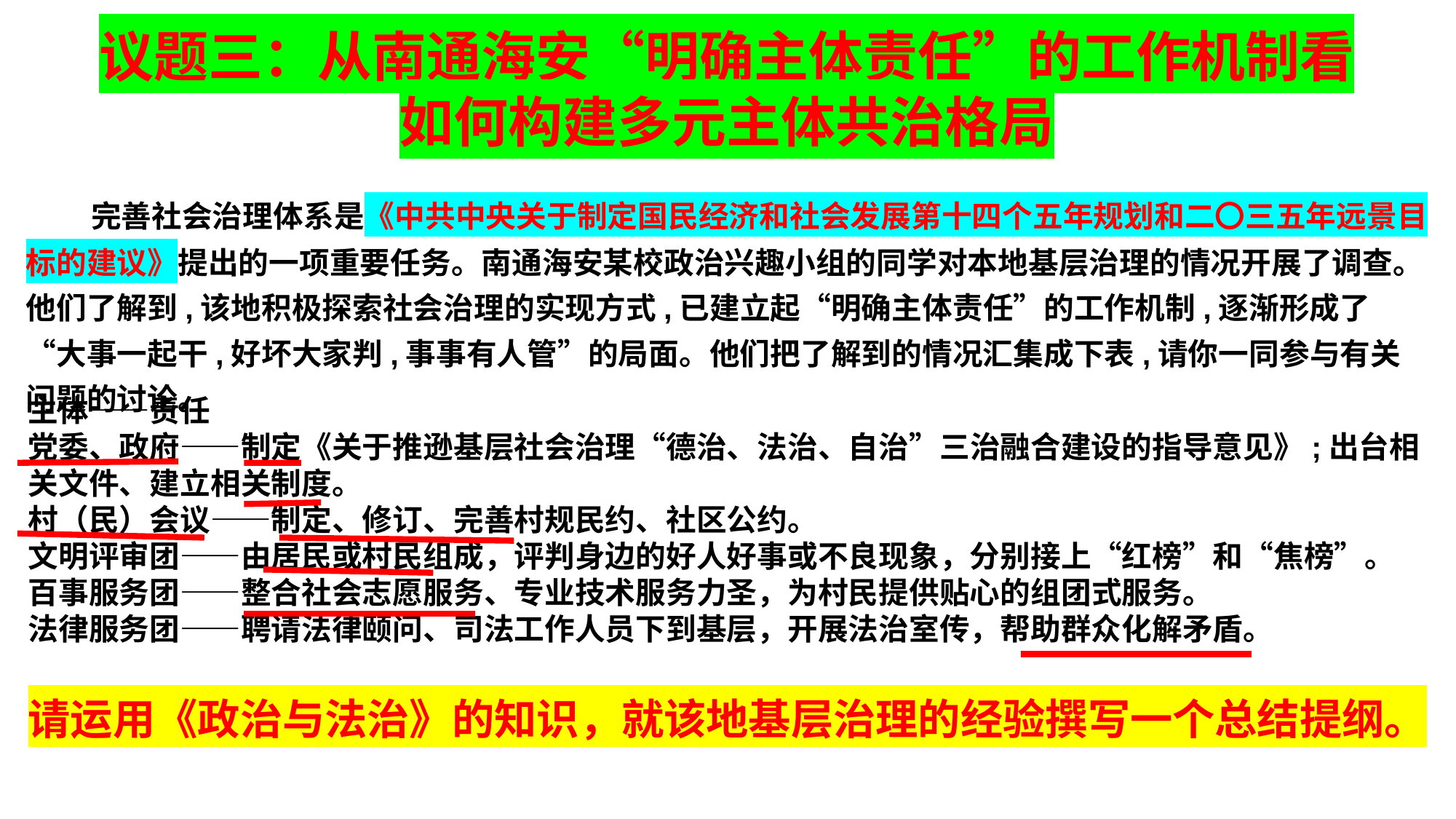

议题三：从南通海安“明确主体责任”的工作机制看
如何构建多元主体共治格局
   完善社会治理体系是《中共中央关于制定国民经济和社会发展第十四个五年规划和二〇三五年远景目标的建议》提出的一项重要任务。南通海安某校政治兴趣小组的同学对本地基层治理的情况开展了调查。他们了解到,该地积极探索社会治理的实现方式,已建立起“明确主体责任”的工作机制,逐渐形成了“大事一起干,好坏大家判,事事有人管”的局面。他们把了解到的情况汇集成下表,请你一同参与有关问题的讨论。
主体——责任
党委、政府——制定《关于推逊基层社会治理“德治、法治、自治”三治融合建设的指导意见》;出台相关文件、建立相关制度。
村（民）会议——制定、修订、完善村规民约、社区公约。
文明评审团——由居民或村民组成，评判身边的好人好事或不良现象，分别接上“红榜”和“焦榜”。
百事服务团——整合社会志愿服务、专业技术服务力圣，为村民提供贴心的组团式服务。
法律服务团——聘请法律颐问、司法工作人员下到基层，开展法治室传，帮助群众化解矛盾。
请运用《政治与法治》的知识，就该地基层治理的经验撰写一个总结提纲。